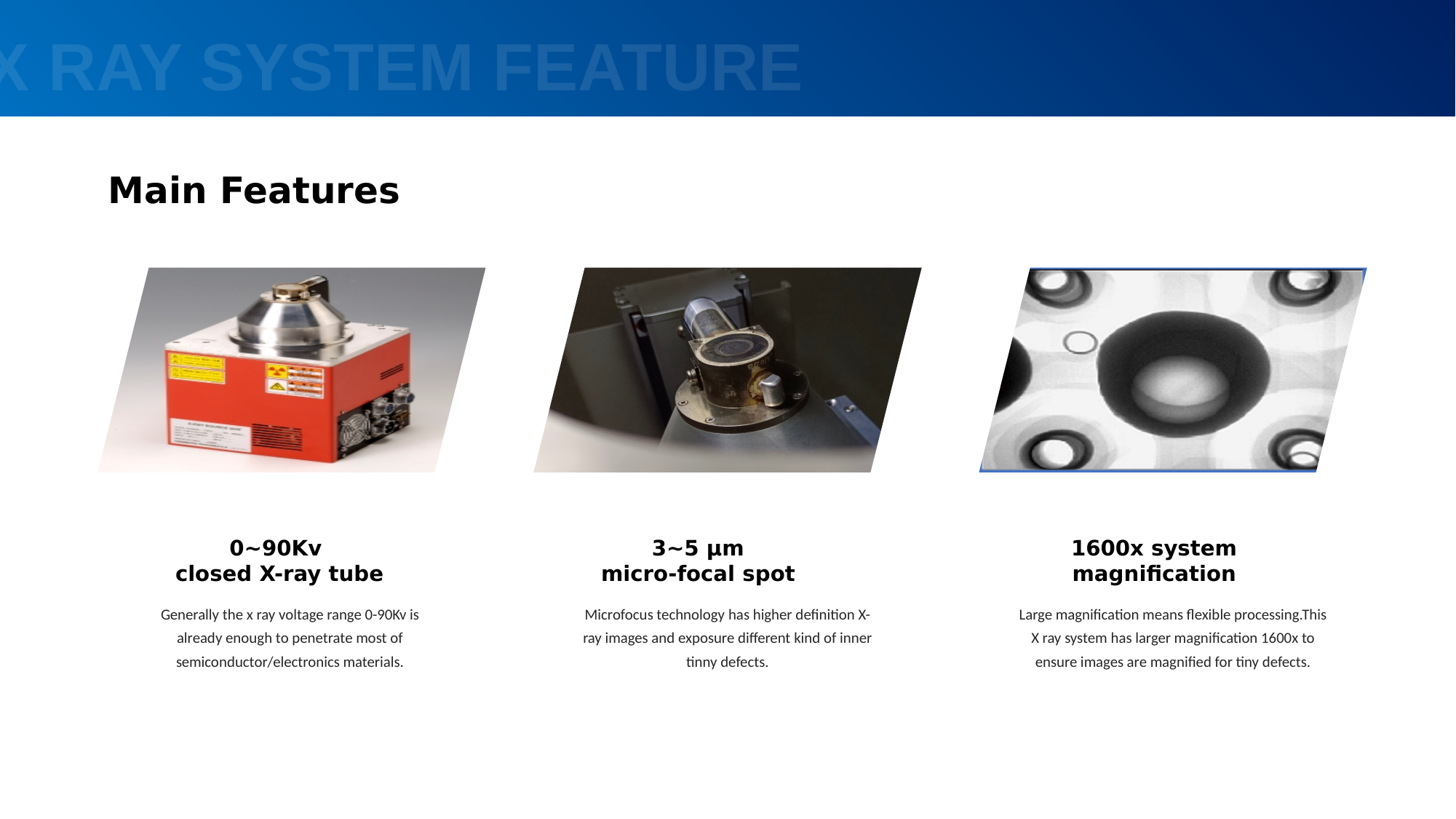

公司介绍
X RAY SYSTEM FEATURE
Main Features

0~90Kv
closed X-ray tube
Generally the x ray voltage range 0-90Kv is already enough to penetrate most of semiconductor/electronics materials.
3~5 μm
micro-focal spot
Microfocus technology has higher definition X-ray images and exposure different kind of inner tinny defects.
1600x system magnification
Large magnification means flexible processing.This X ray system has larger magnification 1600x to ensure images are magnified for tiny defects.